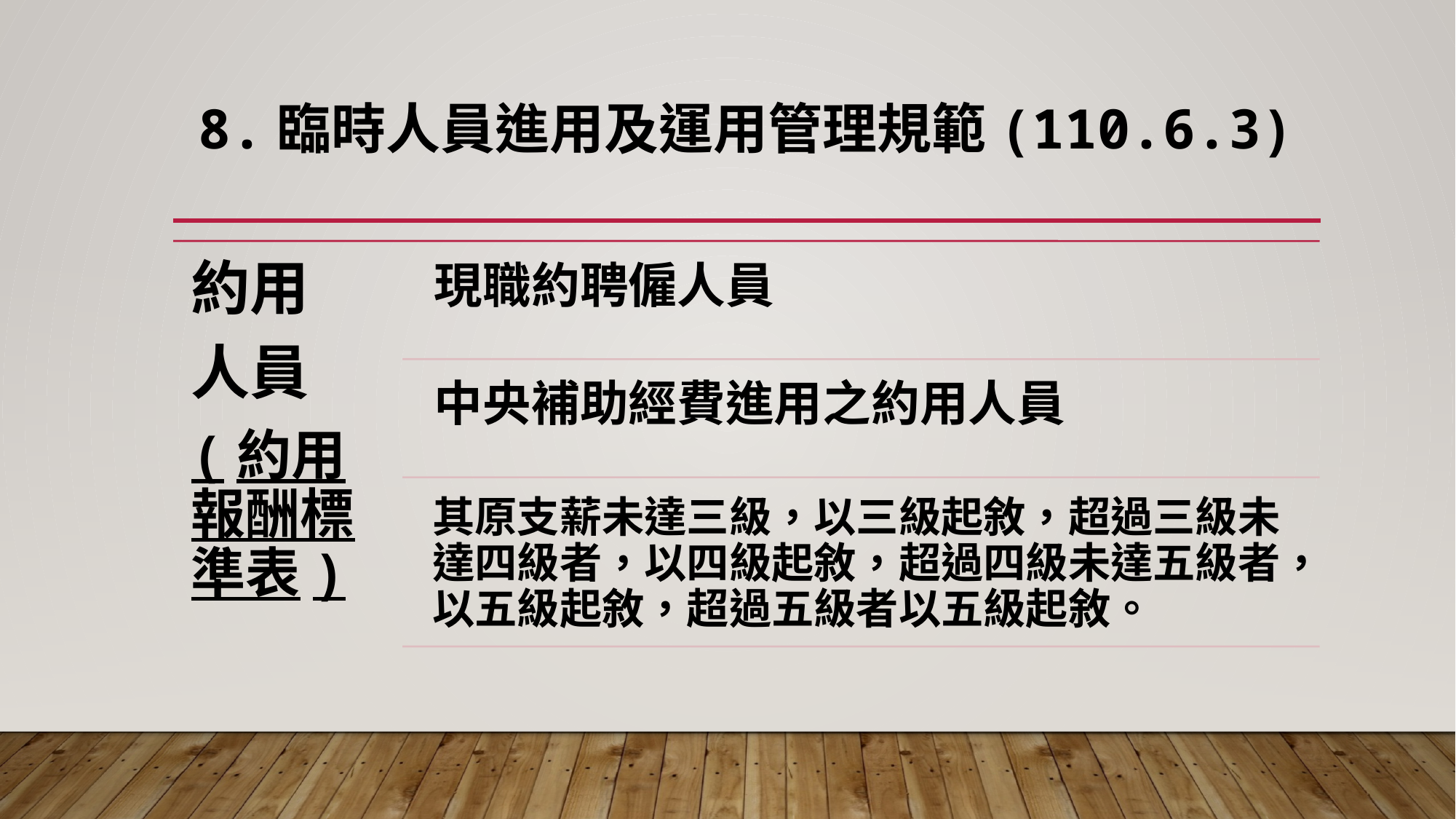

# 8.臨時人員進用及運用管理規範(110.6.3)
約用
人員
(約用報酬標準表)
現職約聘僱人員
中央補助經費進用之約用人員
其原支薪未達三級，以三級起敘，超過三級未達四級者，以四級起敘，超過四級未達五級者，以五級起敘，超過五級者以五級起敘。